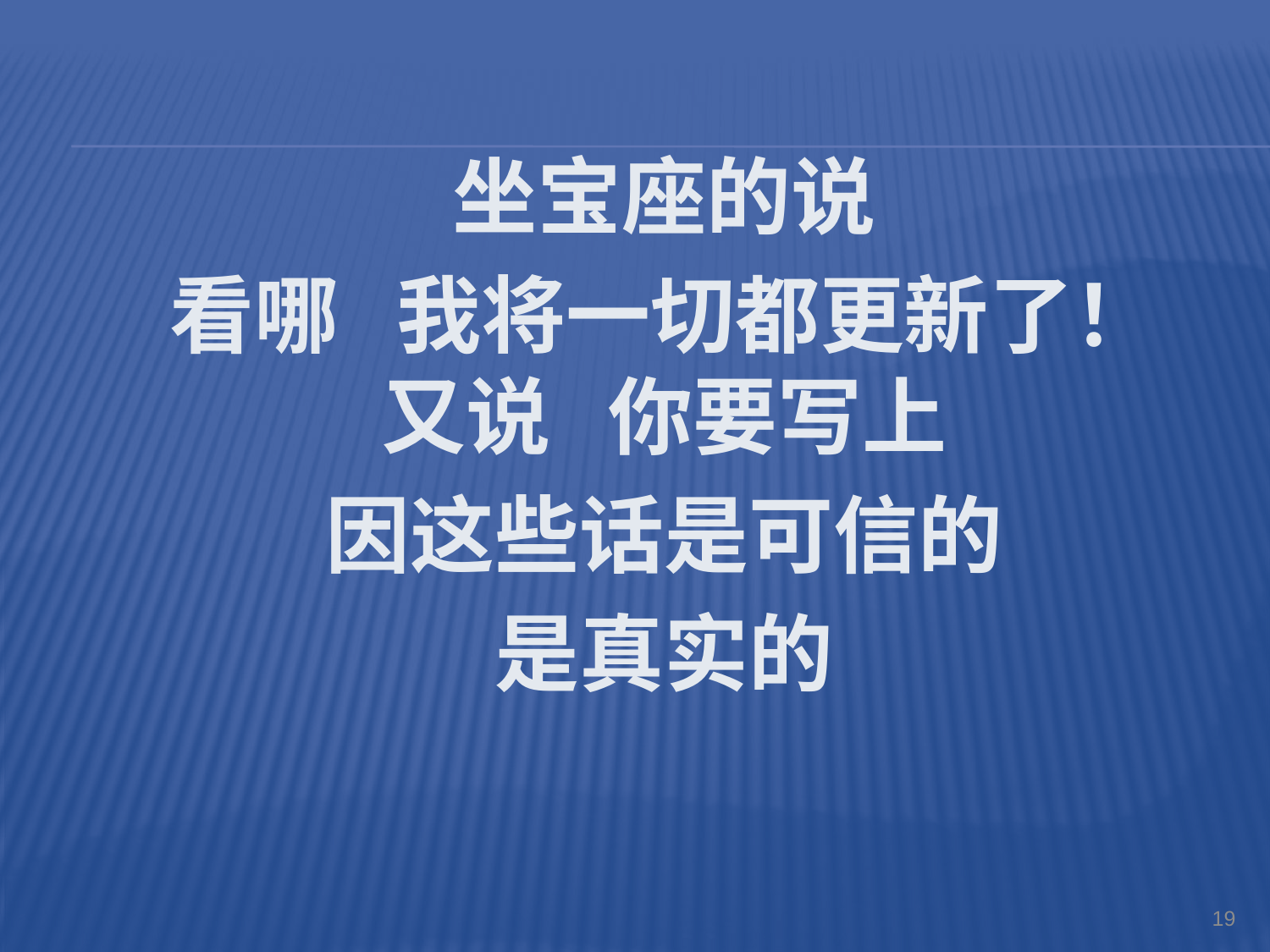

坐宝座的说
看哪   我将一切都更新了！又说   你要写上
因这些话是可信的
是真实的
19